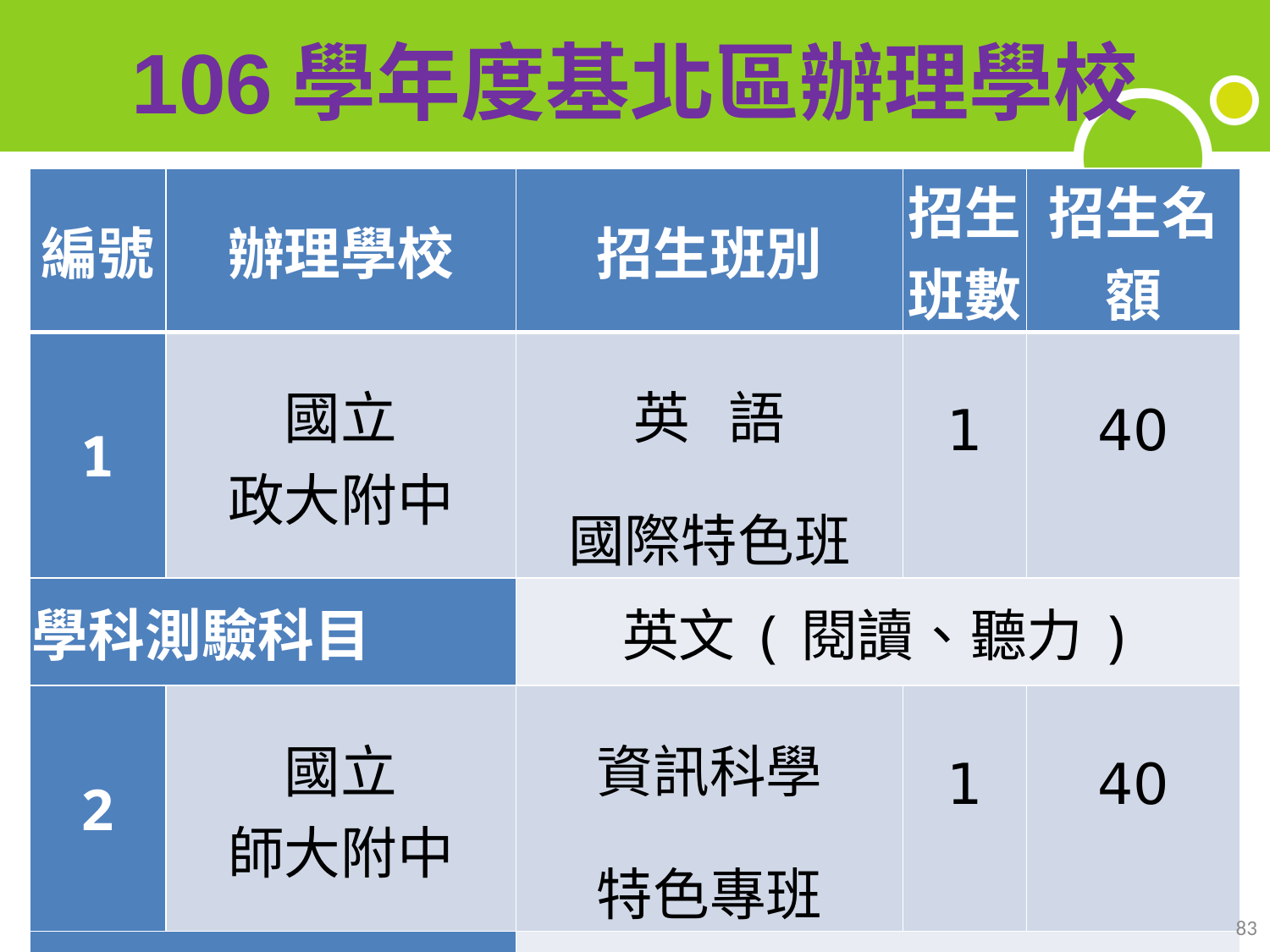

# 106學年度基北區辦理學校
| 編號 | 辦理學校 | 招生班別 | 招生班數 | 招生名額 |
| --- | --- | --- | --- | --- |
| 1 | 國立 政大附中 | 英 語 國際特色班 | 1 | 40 |
| 學科測驗科目 |  | 英文(閱讀、聽力) |  |  |
| 2 | 國立 師大附中 | 資訊科學 特色專班 | 1 | 40 |
| 學科測驗科目 |  | 數學(選擇)、資訊(選擇) |  |  |

83